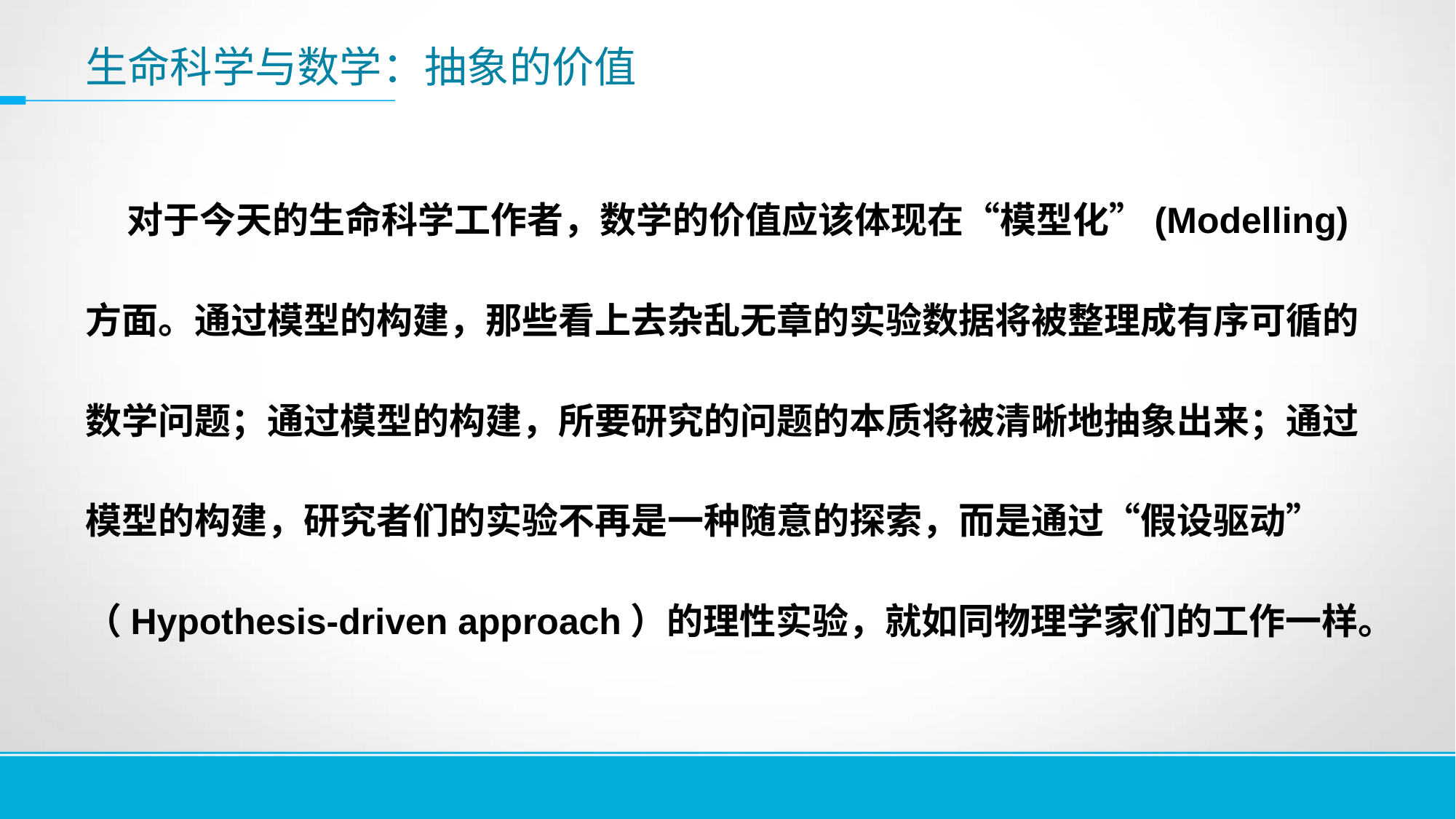

# 生命科学与数学：抽象的价值
    对于今天的生命科学工作者，数学的价值应该体现在“模型化”(Modelling)方面。通过模型的构建，那些看上去杂乱无章的实验数据将被整理成有序可循的数学问题；通过模型的构建，所要研究的问题的本质将被清晰地抽象出来；通过模型的构建，研究者们的实验不再是一种随意的探索，而是通过“假设驱动”（Hypothesis-driven approach）的理性实验，就如同物理学家们的工作一样。